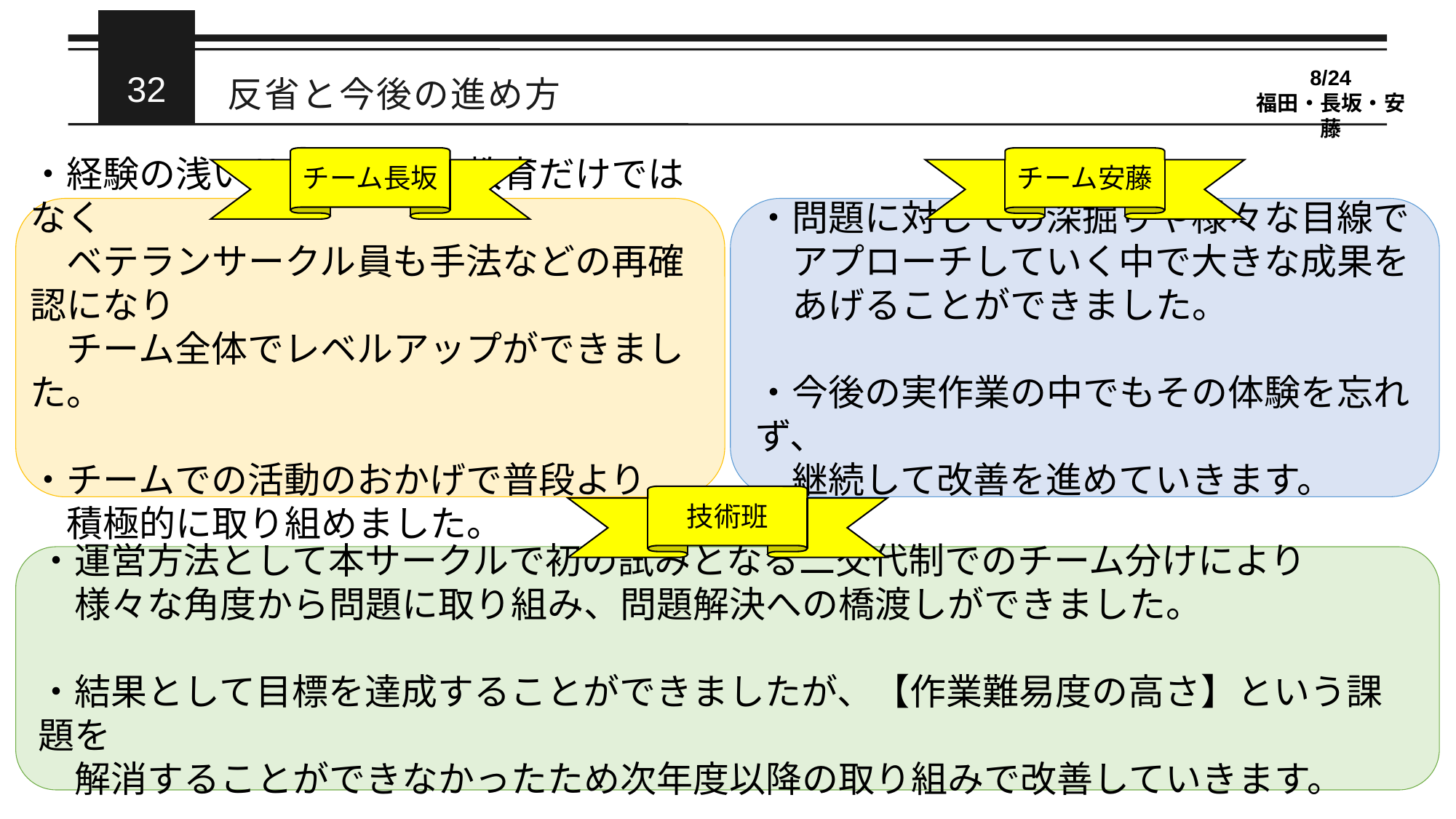

32

反省と今後の進め方

8/24
福田・長坂・安藤
チーム長坂
チーム安藤
・経験の浅いサークル員の教育だけではなく
　ベテランサークル員も手法などの再確認になり
　チーム全体でレベルアップができました。

・チームでの活動のおかげで普段より
　積極的に取り組めました。
・問題に対しての深掘りや様々な目線で
　アプローチしていく中で大きな成果を
　あげることができました。

・今後の実作業の中でもその体験を忘れず、
　継続して改善を進めていきます。
技術班
・運営方法として本サークルで初の試みとなる二交代制でのチーム分けにより
　様々な角度から問題に取り組み、問題解決への橋渡しができました。

・結果として目標を達成することができましたが、【作業難易度の高さ】という課題を
　解消することができなかったため次年度以降の取り組みで改善していきます。